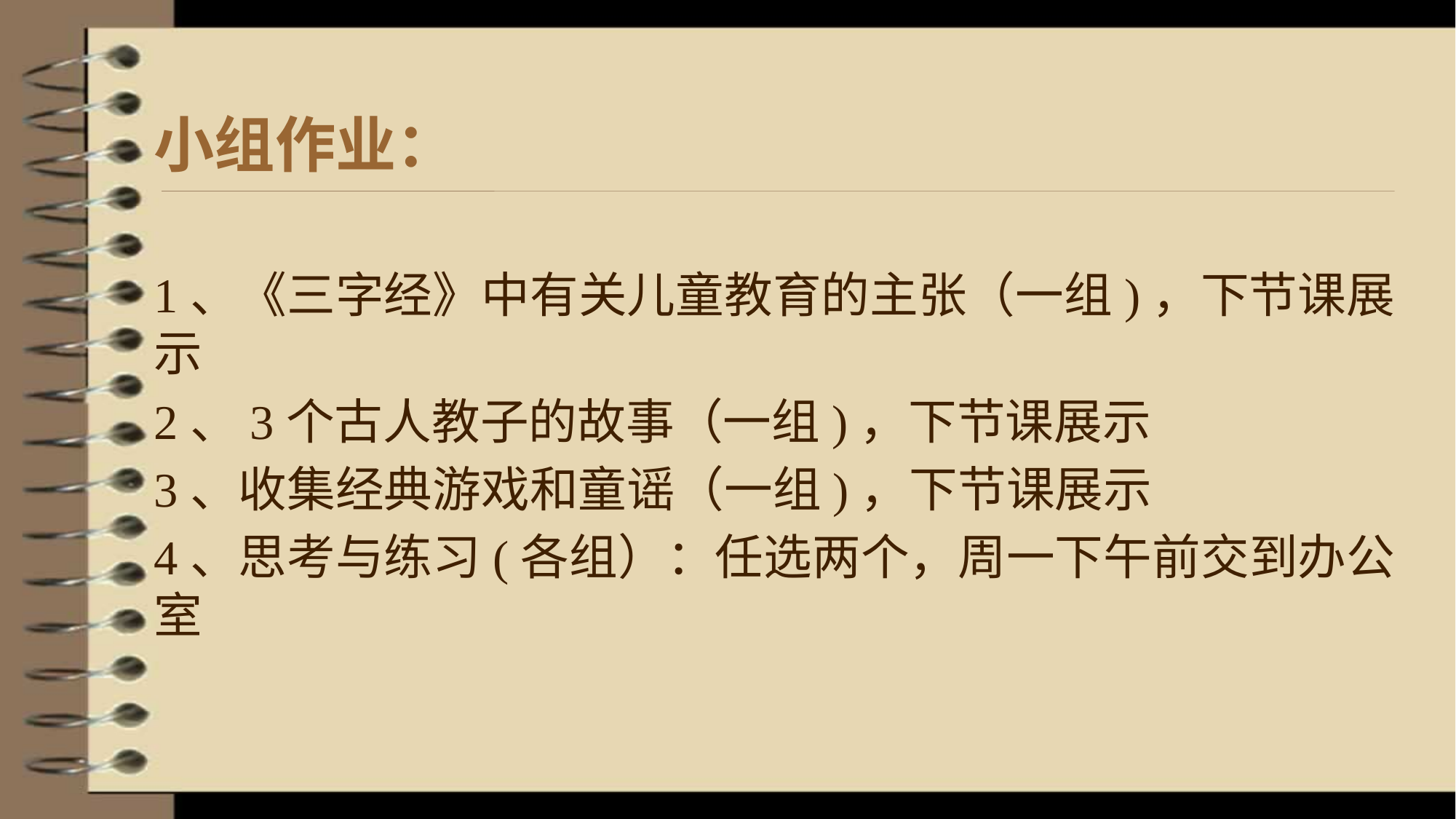

# 小组作业：

1、《三字经》中有关儿童教育的主张（一组)，下节课展示
2、3个古人教子的故事（一组)，下节课展示
3、收集经典游戏和童谣（一组)，下节课展示
4、思考与练习(各组）：任选两个，周一下午前交到办公室